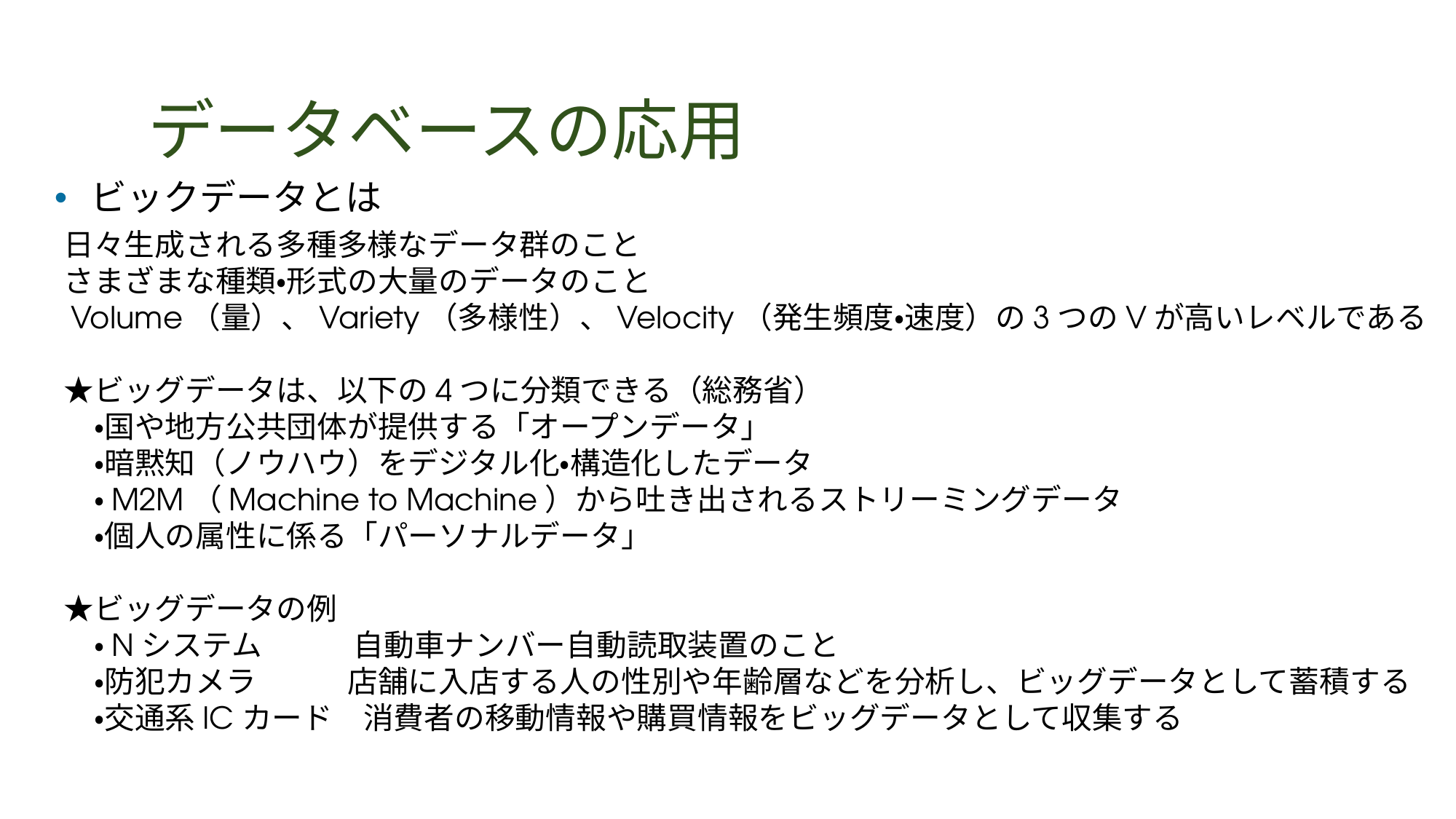

# データベースの応用
ビックデータとは

　日々生成される多種多様なデータ群のこと
　さまざまな種類・形式の大量のデータのこと
　Volume（量）、Variety（多様性）、Velocity（発生頻度・速度）の3つのVが高いレベルである

　★ビッグデータは、以下の4つに分類できる（総務省）
　　・国や地方公共団体が提供する「オープンデータ」
　　・暗黙知（ノウハウ）をデジタル化・構造化したデータ
　　・M2M（Machine to Machine）から吐き出されるストリーミングデータ
　　・個人の属性に係る「パーソナルデータ」

　★ビッグデータの例
　　・Nシステム　　　自動車ナンバー自動読取装置のこと
　　・防犯カメラ　　　店舗に入店する人の性別や年齢層などを分析し、ビッグデータとして蓄積する
　　・交通系ICカード　消費者の移動情報や購買情報をビッグデータとして収集する